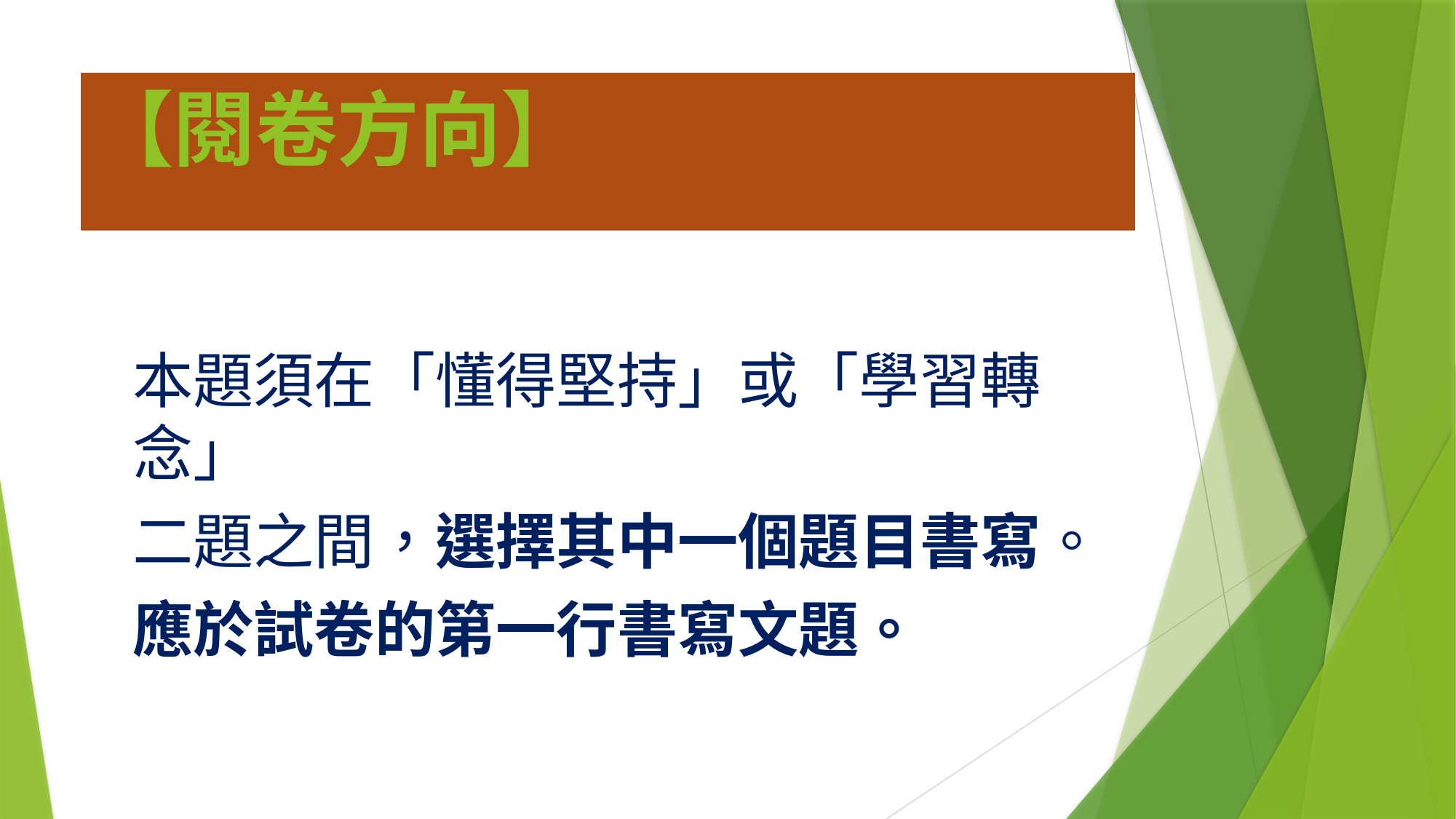

# 【閱卷方向】

本題須在「懂得堅持」或「學習轉念」
二題之間，選擇其中一個題目書寫。
應於試卷的第一行書寫文題。